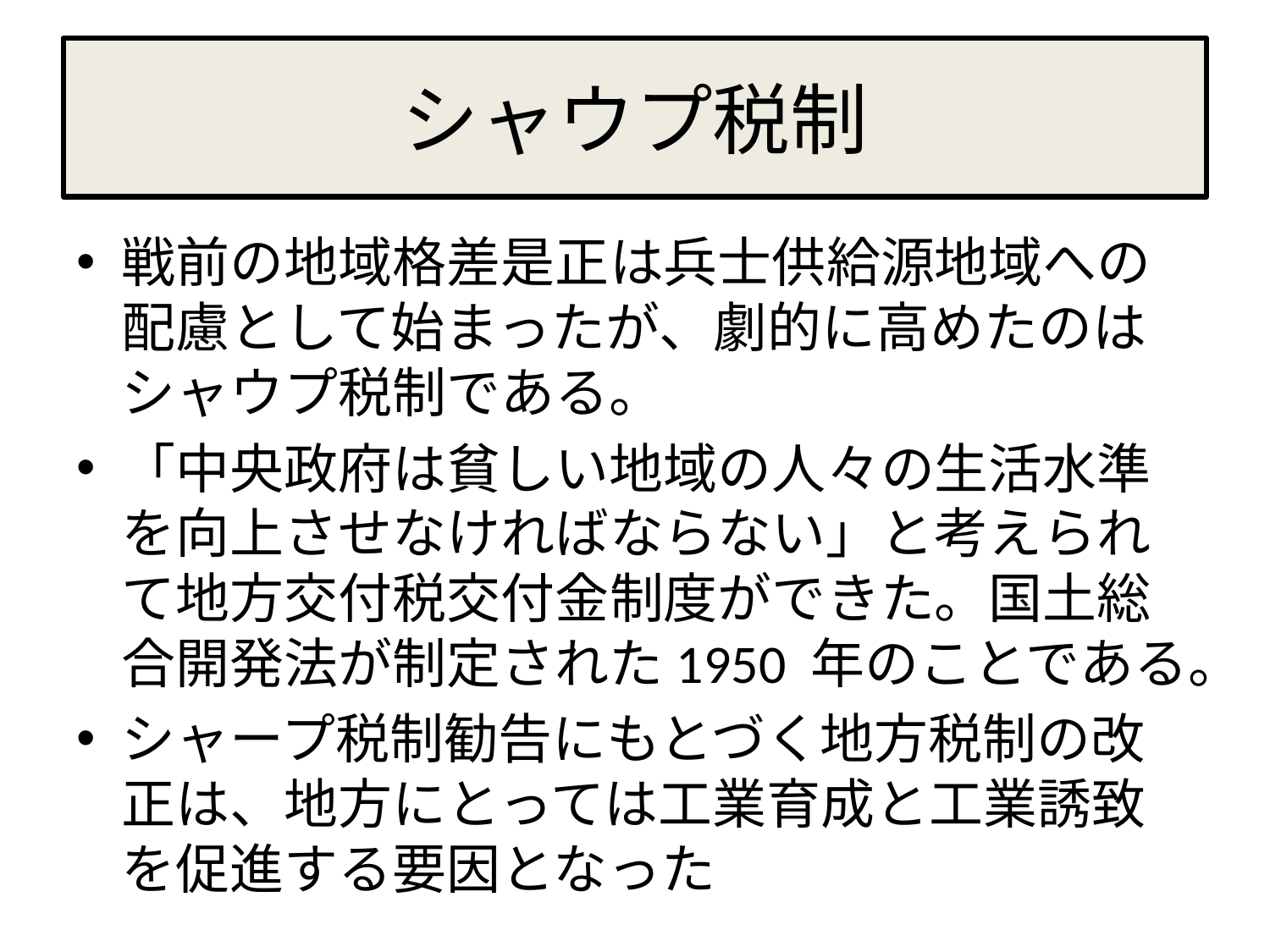

# シャウプ税制
戦前の地域格差是正は兵士供給源地域への配慮として始まったが、劇的に高めたのはシャウプ税制である。
「中央政府は貧しい地域の人々の生活水準を向上させなければならない」と考えられて地方交付税交付金制度ができた。国土総合開発法が制定された1950 年のことである。
シャープ税制勧告にもとづく地方税制の改正は、地方にとっては工業育成と工業誘致を促進する要因となった